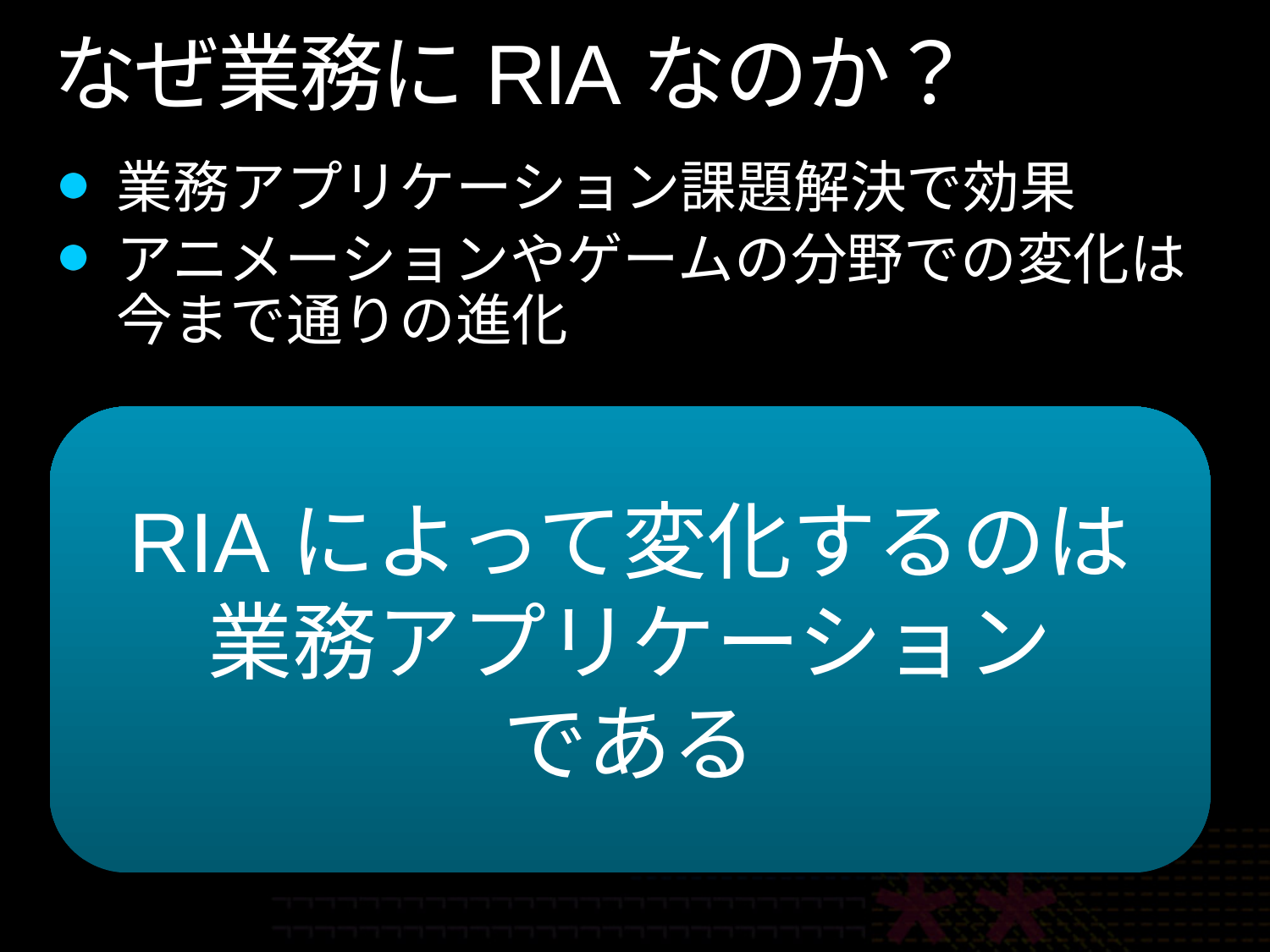

# なぜ業務にRIAなのか？
業務アプリケーション課題解決で効果
アニメーションやゲームの分野での変化は今まで通りの進化

RIAによって変化するのは
業務アプリケーション
である